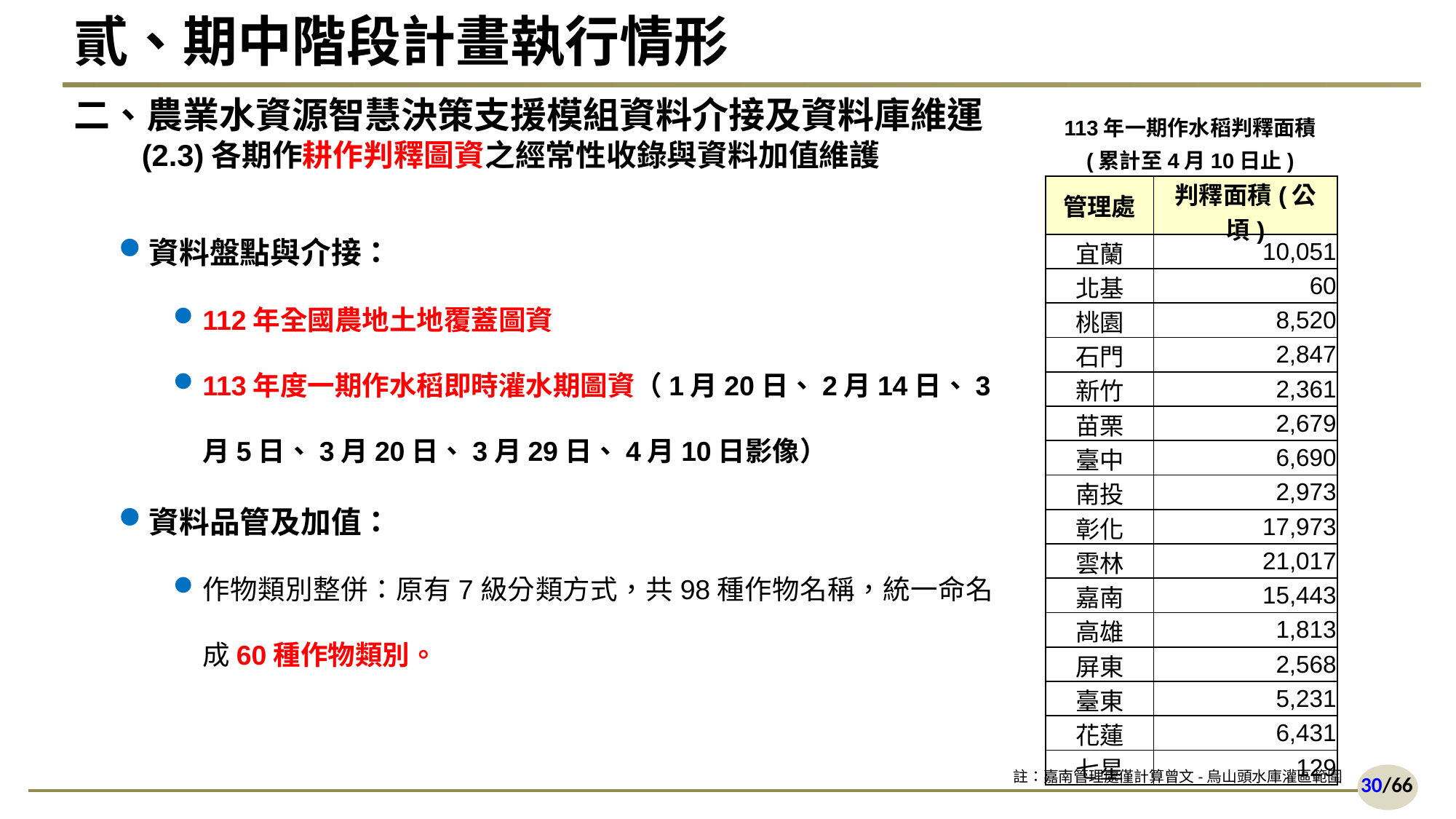

# 貳、期中階段計畫執行情形
二、農業水資源智慧決策支援模組資料介接及資料庫維運
　　(2.3)各期作耕作判釋圖資之經常性收錄與資料加值維護
113年一期作水稻判釋面積
(累計至4月10日止)
| 管理處 | 判釋面積(公頃) |
| --- | --- |
| 宜蘭 | 10,051 |
| 北基 | 60 |
| 桃園 | 8,520 |
| 石門 | 2,847 |
| 新竹 | 2,361 |
| 苗栗 | 2,679 |
| 臺中 | 6,690 |
| 南投 | 2,973 |
| 彰化 | 17,973 |
| 雲林 | 21,017 |
| 嘉南 | 15,443 |
| 高雄 | 1,813 |
| 屏東 | 2,568 |
| 臺東 | 5,231 |
| 花蓮 | 6,431 |
| 七星 | 129 |
資料盤點與介接：
112年全國農地土地覆蓋圖資
113年度一期作水稻即時灌水期圖資（1月20日、2月14日、3月5日、3月20日、3月29日、4月10日影像）
資料品管及加值：
作物類別整併：原有7級分類方式，共98種作物名稱，統一命名成60種作物類別。
註：嘉南管理處僅計算曾文-烏山頭水庫灌區範圍
30/66